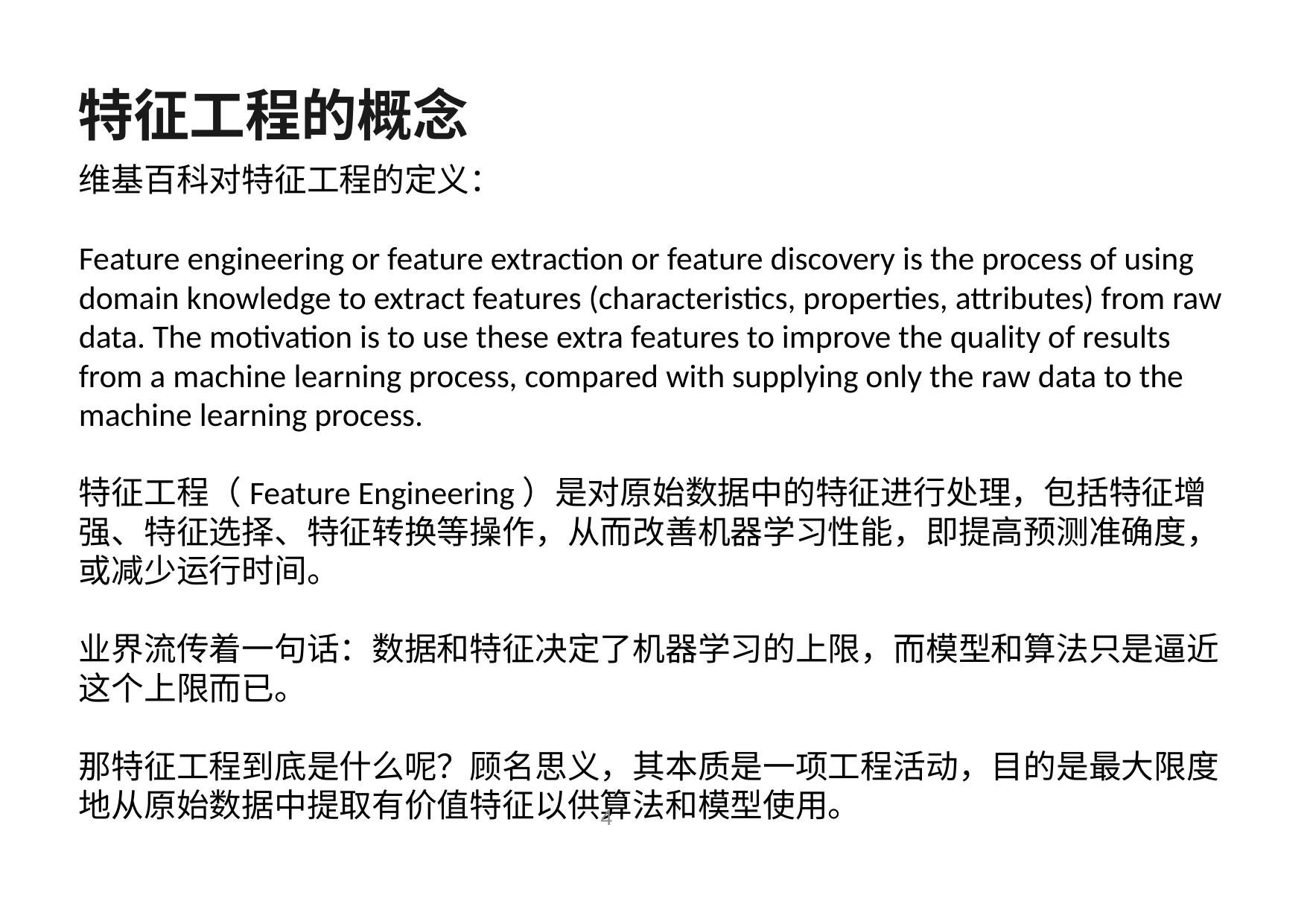

# 特征工程的概念
维基百科对特征工程的定义：

Feature engineering or feature extraction or feature discovery is the process of using domain knowledge to extract features (characteristics, properties, attributes) from raw data. The motivation is to use these extra features to improve the quality of results from a machine learning process, compared with supplying only the raw data to the machine learning process.

特征工程（Feature Engineering）是对原始数据中的特征进行处理，包括特征增强、特征选择、特征转换等操作，从而改善机器学习性能，即提高预测准确度，或减少运行时间。

业界流传着一句话：数据和特征决定了机器学习的上限，而模型和算法只是逼近这个上限而已。

那特征工程到底是什么呢？顾名思义，其本质是一项工程活动，目的是最大限度地从原始数据中提取有价值特征以供算法和模型使用。
4